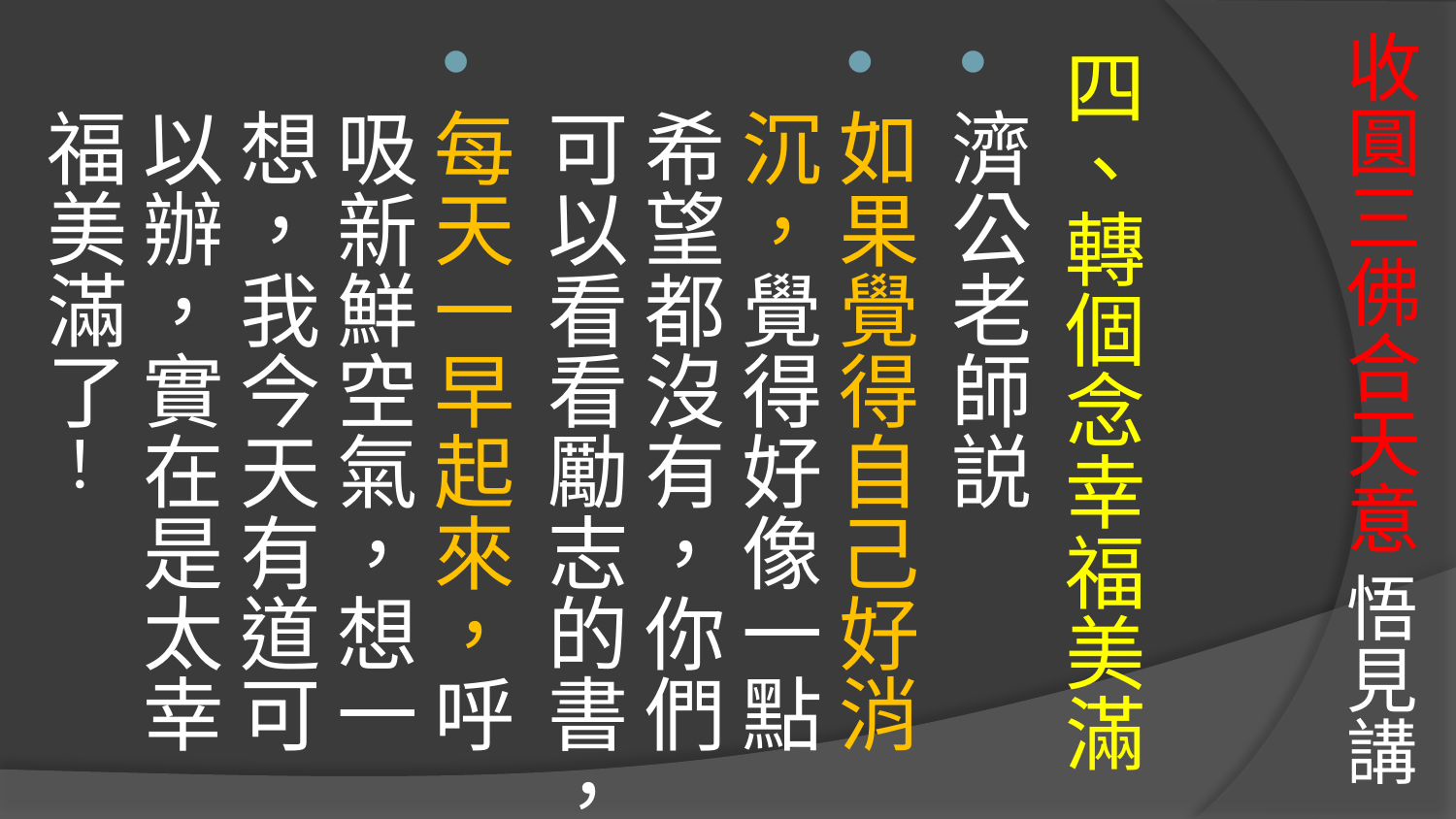

# 收圓三佛合天意 悟見講
四、轉個念幸福美滿
濟公老師説
如果覺得自己好消沉，覺得好像一點希望都沒有，你們可以看看勵志的書，
每天一早起來，呼吸新鮮空氣，想一想，我今天有道可以辦，實在是太幸福美滿了！